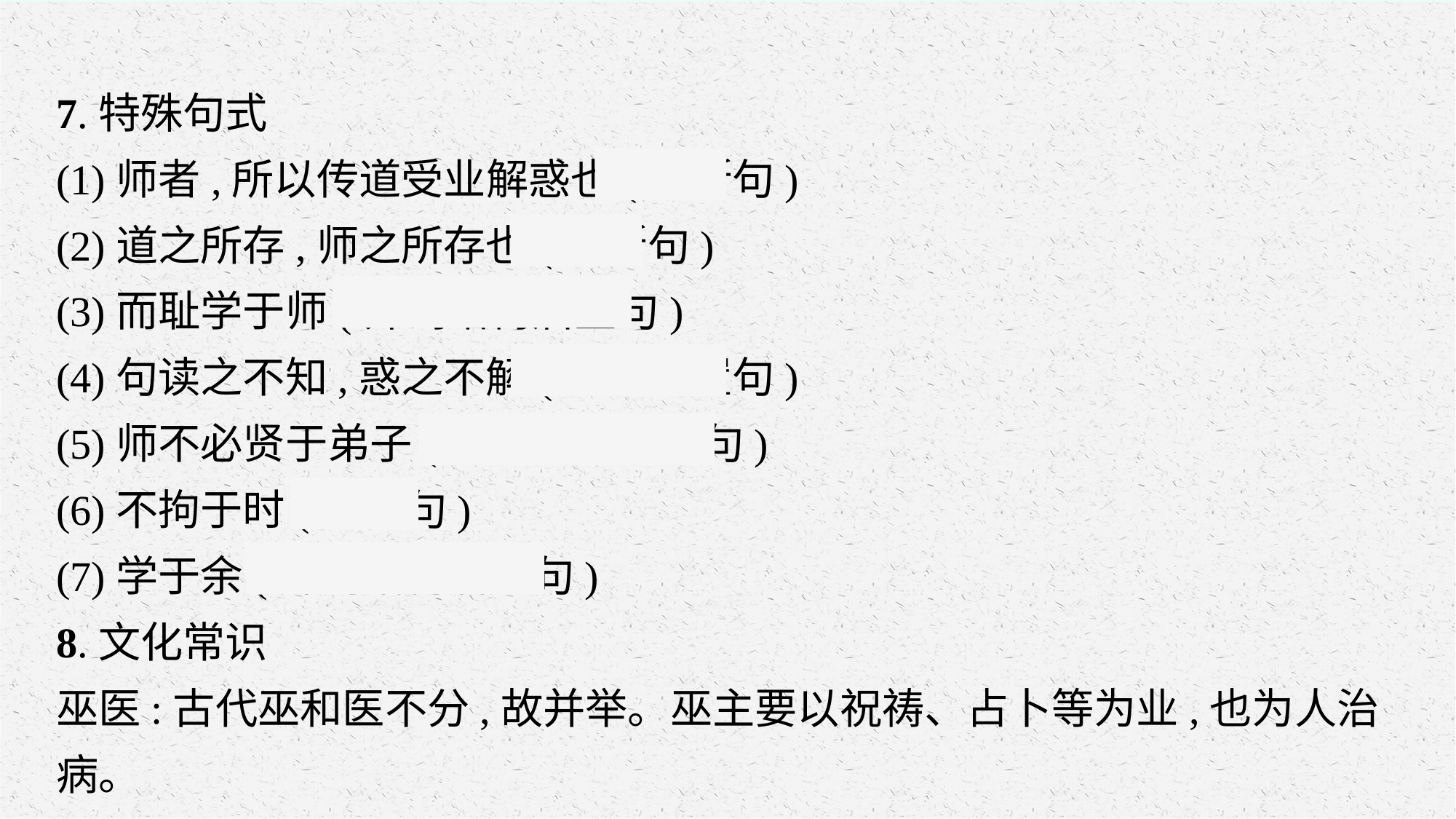

7.特殊句式
(1)师者,所以传道受业解惑也(判断句)
(2)道之所存,师之所存也(判断句)
(3)而耻学于师(介词结构后置句)
(4)句读之不知,惑之不解(宾语前置句)
(5)师不必贤于弟子(介词结构后置句)
(6)不拘于时(被动句)
(7)学于余(介词结构后置句)
8.文化常识
巫医:古代巫和医不分,故并举。巫主要以祝祷、占卜等为业,也为人治病。